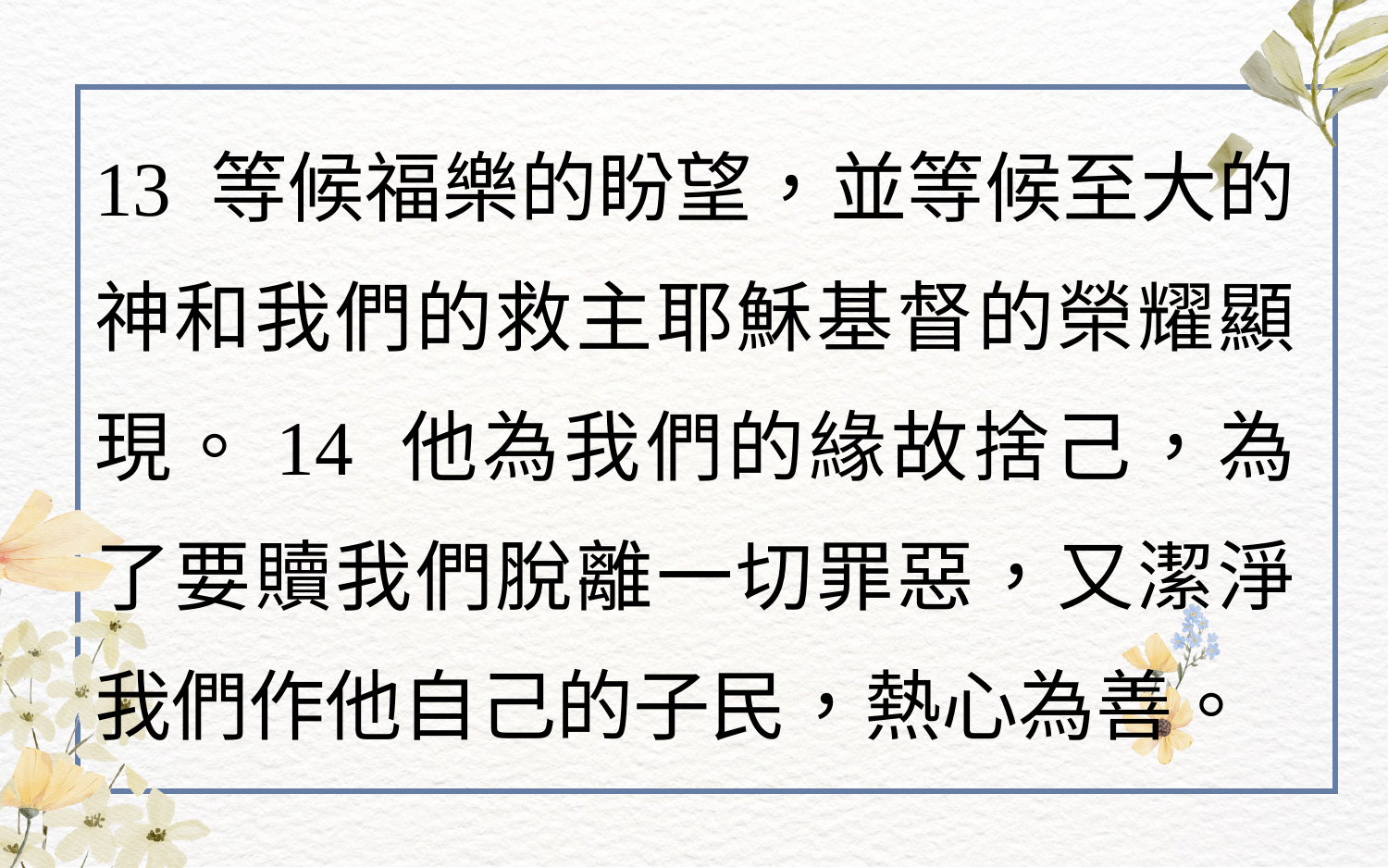

13 等候福樂的盼望，並等候至大的神和我們的救主耶穌基督的榮耀顯現。14 他為我們的緣故捨己，為了要贖我們脫離一切罪惡，又潔淨我們作他自己的子民，熱心為善。